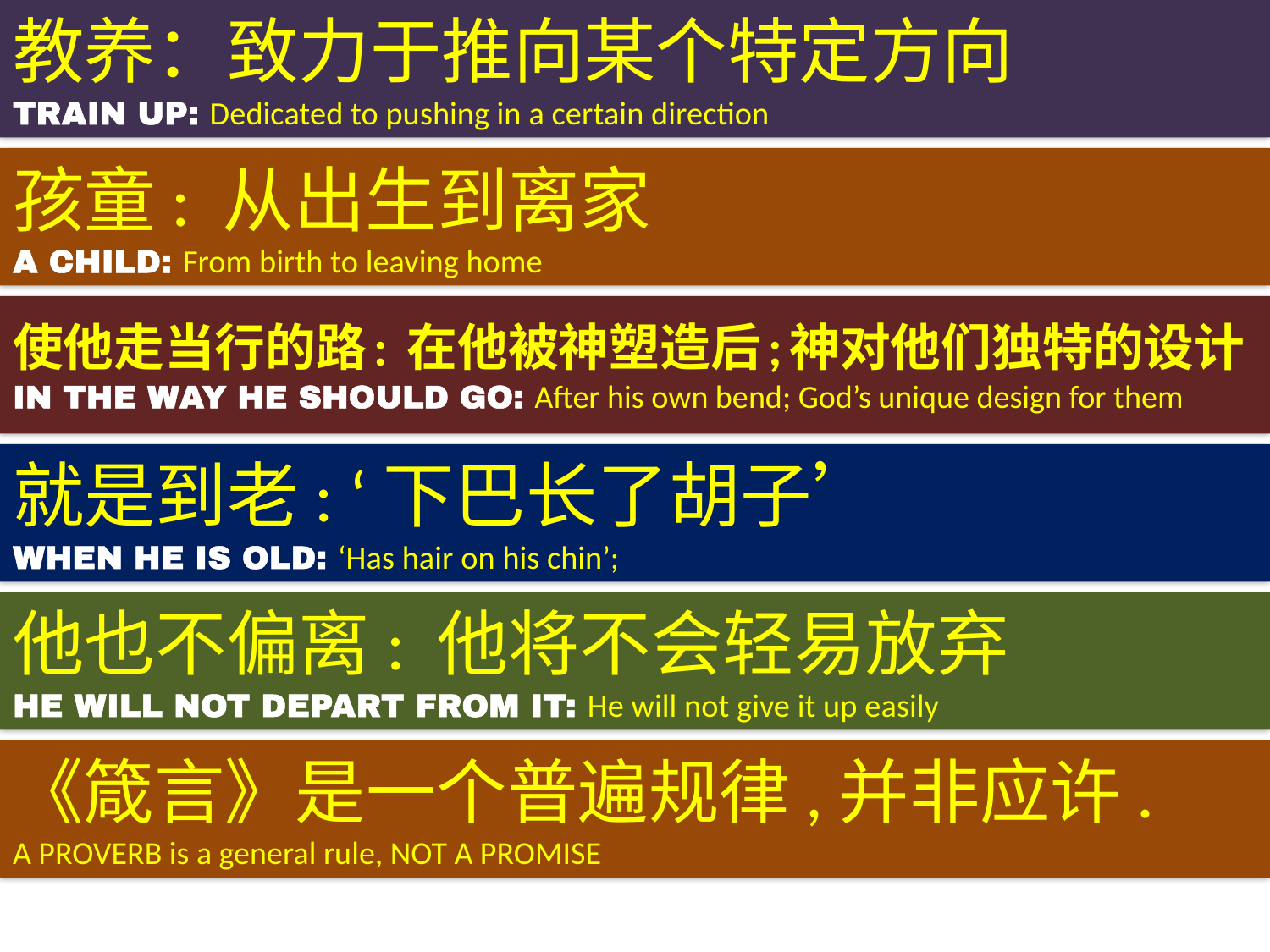

教养：致力于推向某个特定方向
TRAIN UP: Dedicated to pushing in a certain direction
# 孩童: 从出生到离家 A CHILD: From birth to leaving home
使他走当行的路: 在他被神塑造后;神对他们独特的设计
IN THE WAY HE SHOULD GO: After his own bend; God’s unique design for them
就是到老: ‘下巴长了胡子’
WHEN HE IS OLD: ‘Has hair on his chin’;
他也不偏离: 他将不会轻易放弃
HE WILL NOT DEPART FROM IT: He will not give it up easily
《箴言》是一个普遍规律,并非应许.
A PROVERB is a general rule, NOT A PROMISE